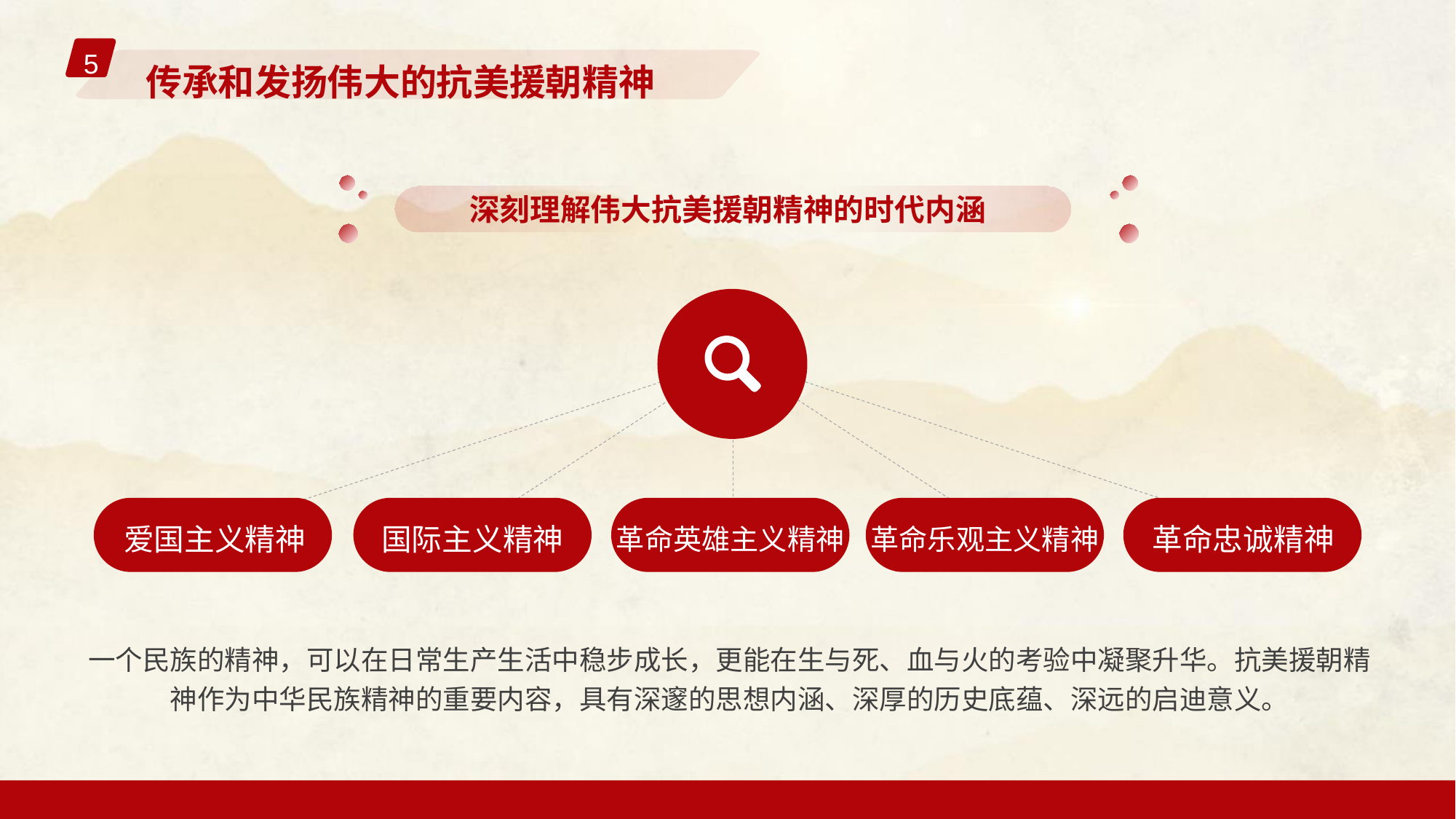

5

传承和发扬伟大的抗美援朝精神

深刻理解伟大抗美援朝精神的时代内涵

革命忠诚精神
爱国主义精神
国际主义精神
革命英雄主义精神
革命乐观主义精神
一个民族的精神，可以在日常生产生活中稳步成长，更能在生与死、血与火的考验中凝聚升华。抗美援朝精神作为中华民族精神的重要内容，具有深邃的思想内涵、深厚的历史底蕴、深远的启迪意义。